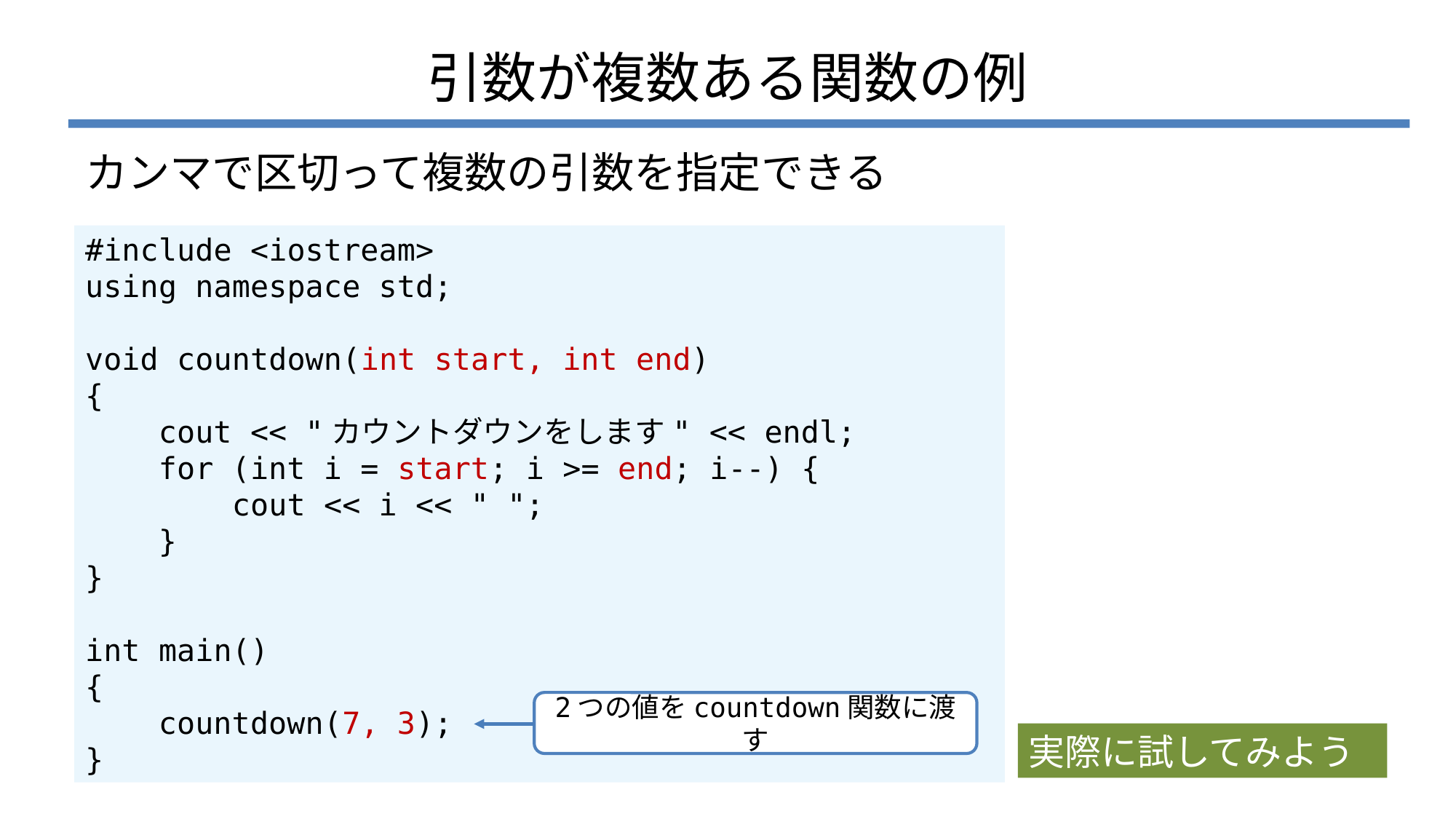

# 引数が複数ある関数の例
カンマで区切って複数の引数を指定できる
#include <iostream>
using namespace std;

void countdown(int start, int end)
{
    cout << "カウントダウンをします" << endl;
    for (int i = start; i >= end; i--) {
        cout << i << " ";
    }
}

int main()
{
    countdown(7, 3);
}
2つの値をcountdown関数に渡す
実際に試してみよう